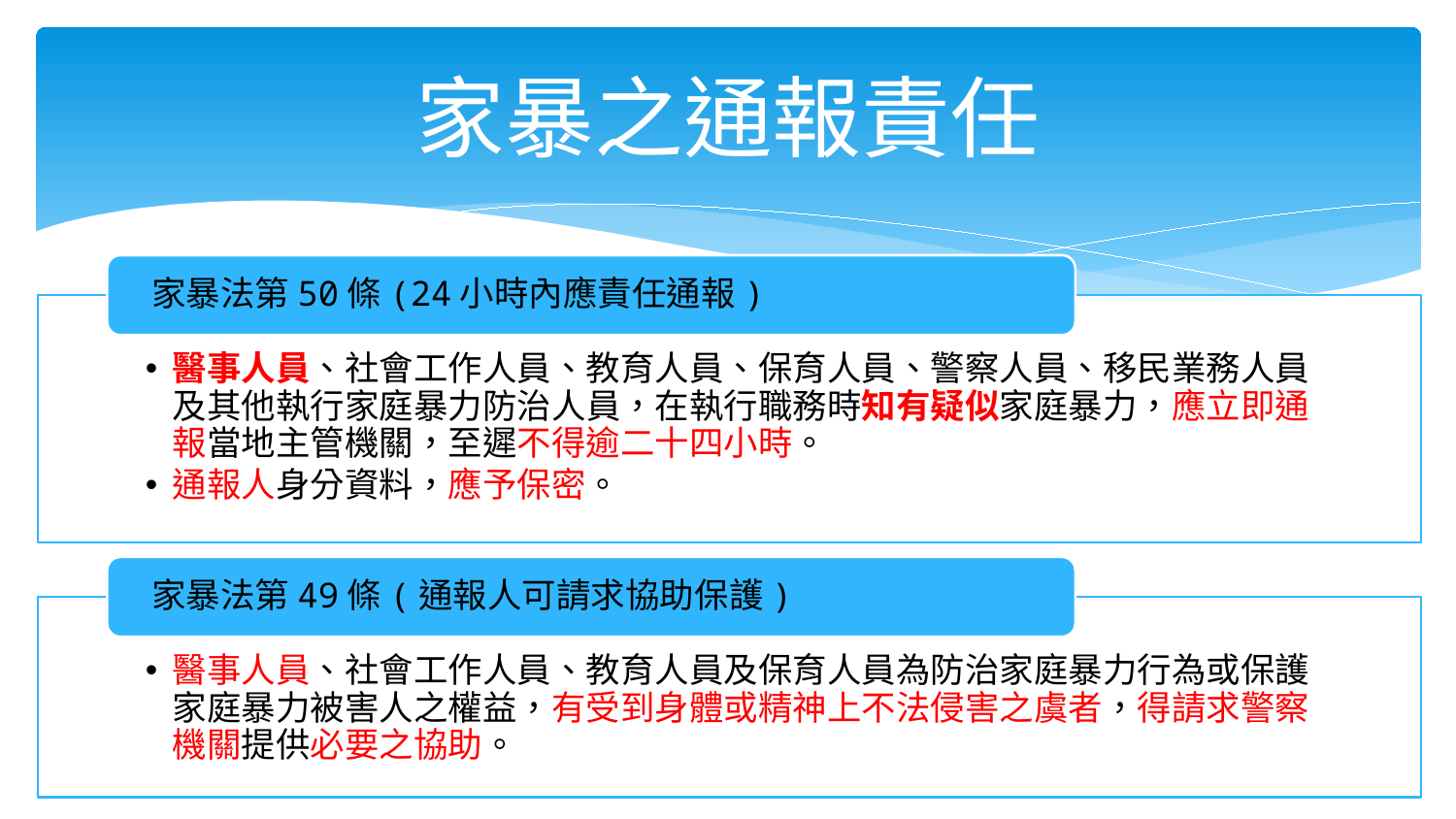

# 家暴之通報責任
醫事人員、社會工作人員、教育人員、保育人員、警察人員、移民業務人員及其他執行家庭暴力防治人員，在執行職務時知有疑似家庭暴力，應立即通報當地主管機關，至遲不得逾二十四小時。
通報人身分資料，應予保密。
家暴法第50條(24小時內應責任通報)
醫事人員、社會工作人員、教育人員及保育人員為防治家庭暴力行為或保護家庭暴力被害人之權益，有受到身體或精神上不法侵害之虞者，得請求警察機關提供必要之協助。
家暴法第49條(通報人可請求協助保護)